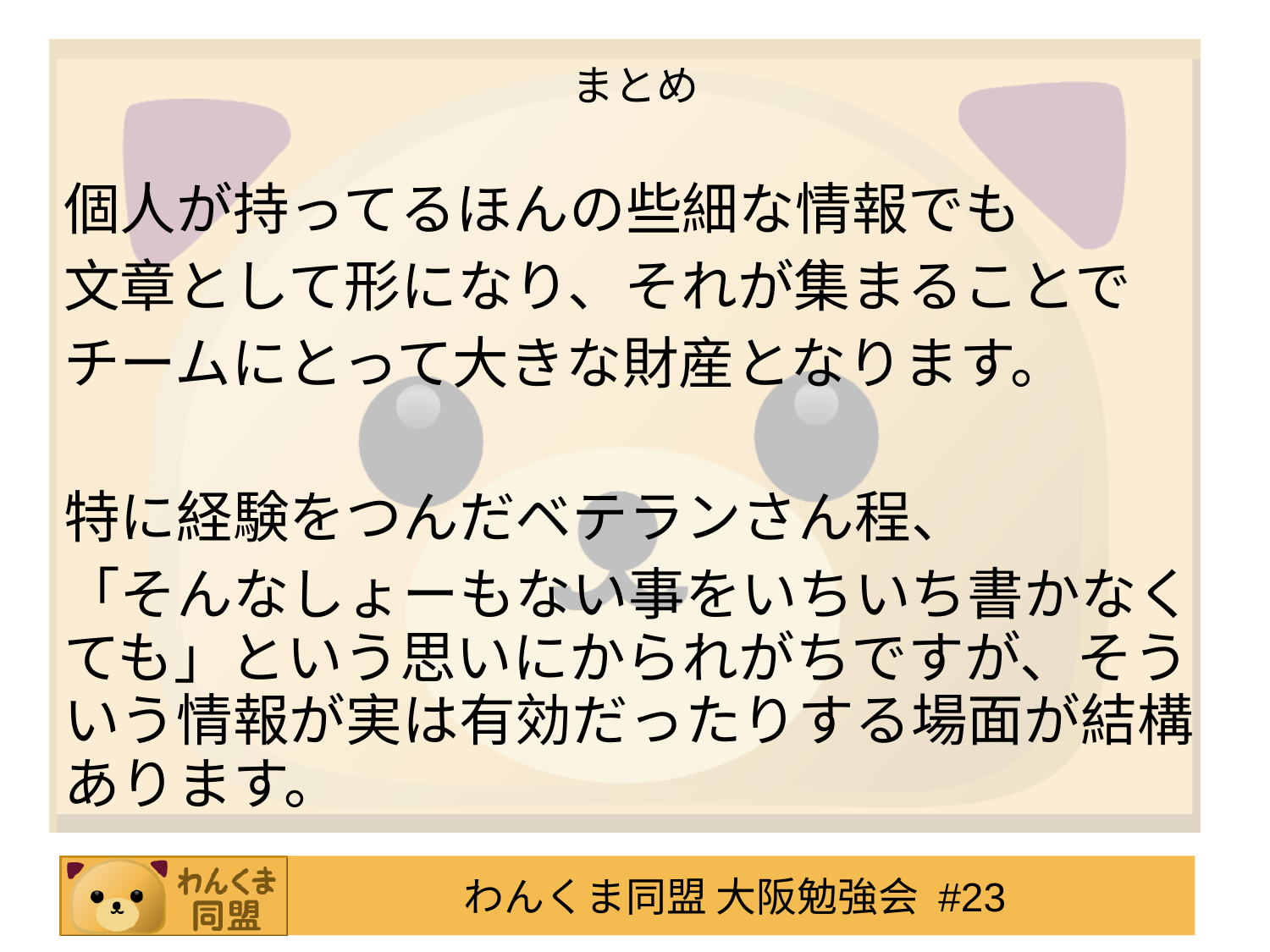

# まとめ
個人が持ってるほんの些細な情報でも
文章として形になり、それが集まることで
チームにとって大きな財産となります。

特に経験をつんだベテランさん程、
「そんなしょーもない事をいちいち書かなくても」という思いにかられがちですが、そういう情報が実は有効だったりする場面が結構あります。